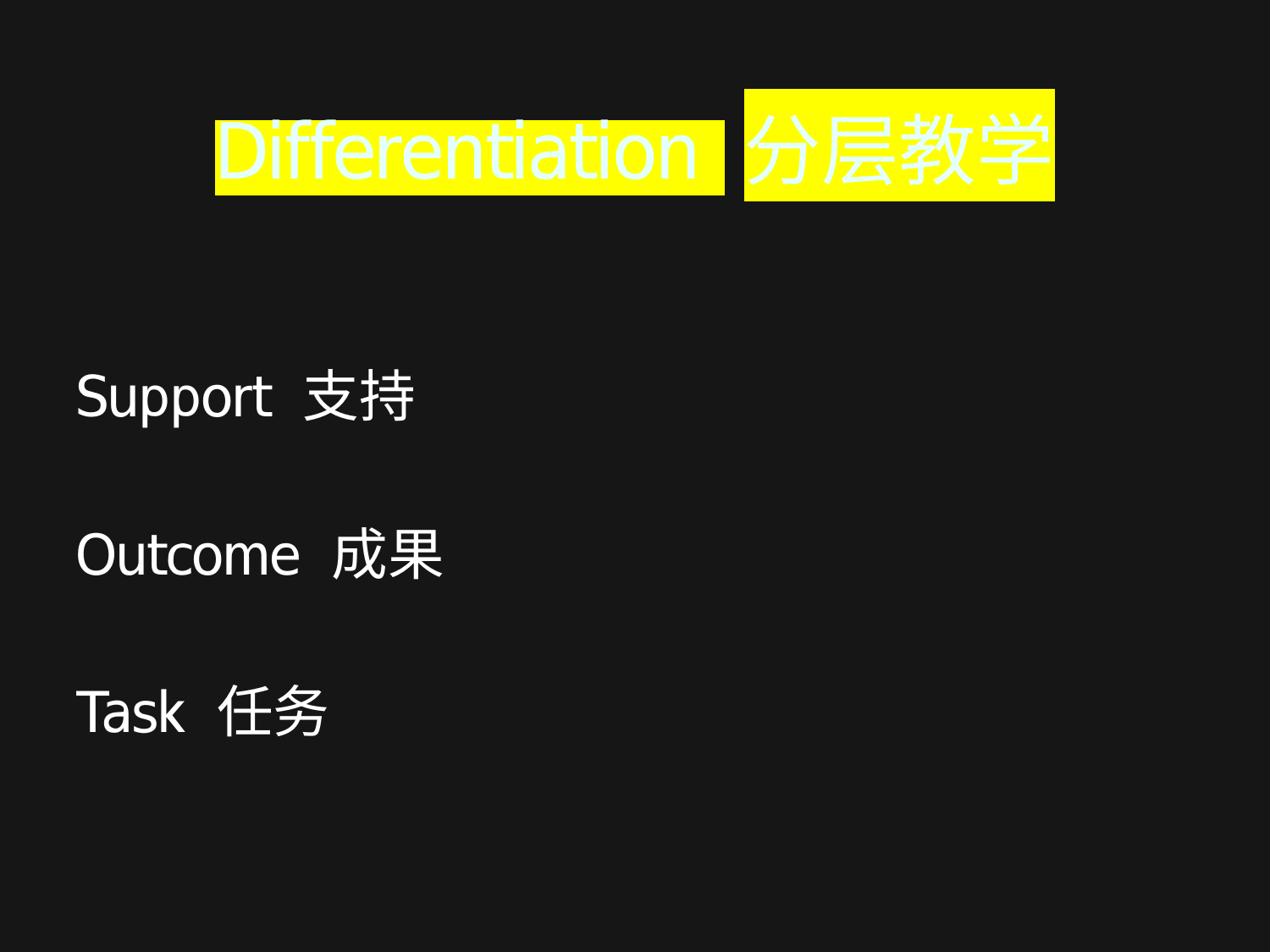

# Differentiation 分层教学

Support 支持

Outcome 成果

Task 任务